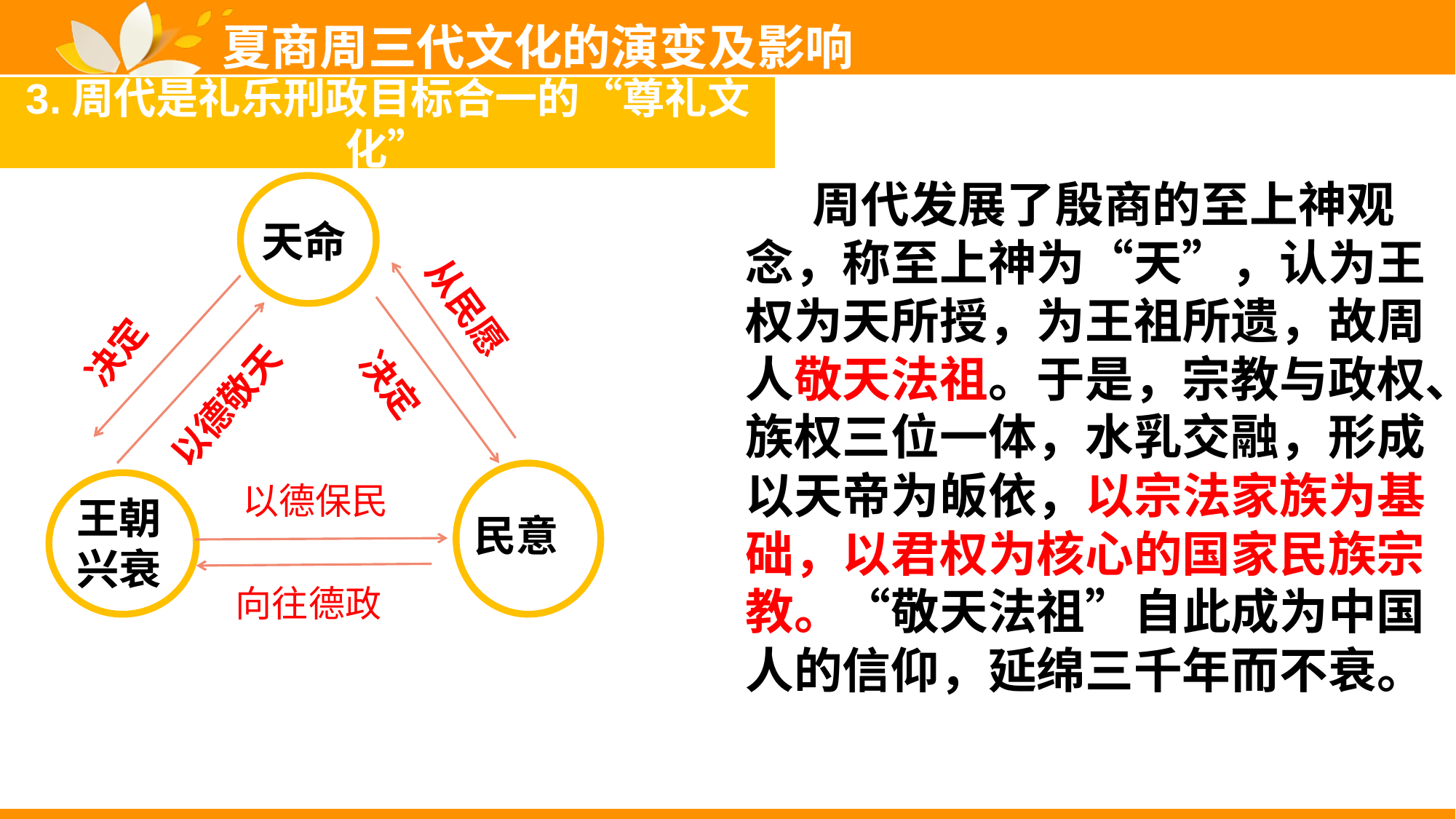

夏商周三代文化的演变及影响
3.周代是礼乐刑政目标合一的“尊礼文化”
     周代发展了殷商的至上神观念，称至上神为“天”，认为王权为天所授，为王祖所遗，故周人敬天法祖。于是，宗教与政权、族权三位一体，水乳交融，形成以天帝为皈依，以宗法家族为基础，以君权为核心的国家民族宗教。“敬天法祖”自此成为中国人的信仰，延绵三千年而不衰。

天命
从民愿
决定
决定
以德敬天

以德保民
王朝兴衰
民意
向往德政